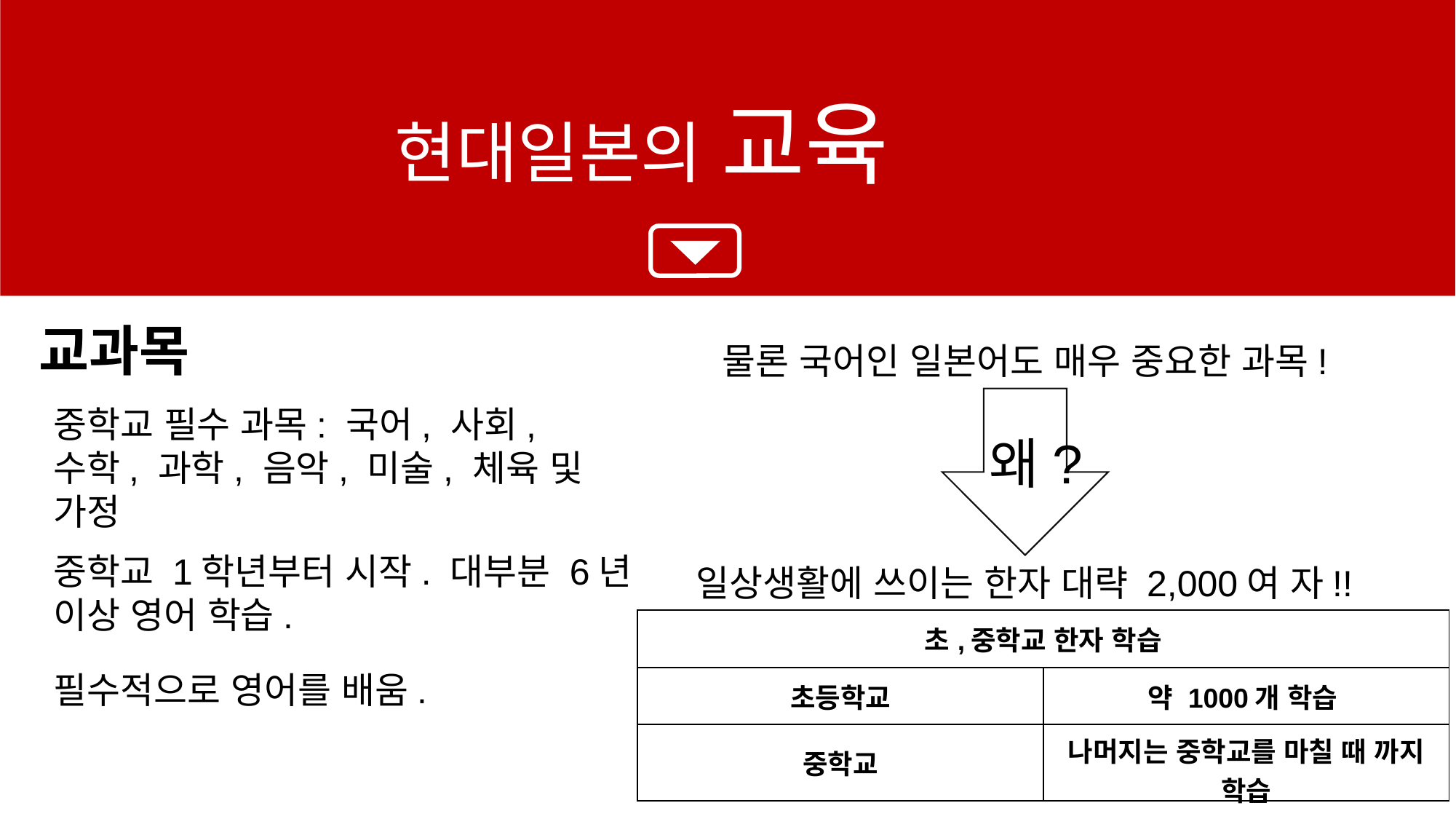

현대일본의 교육

교과목

물론 국어인 일본어도 매우 중요한 과목!

왜?
중학교 필수 과목: 국어, 사회, 수학, 과학, 음악, 미술, 체육 및 가정
중학교 1학년부터 시작. 대부분 6년 이상 영어 학습.
일상생활에 쓰이는 한자 대략 2,000여 자!!
| 초,중학교 한자 학습 |  |
| --- | --- |
| 초등학교 | 약 1000개 학습 |
| 중학교 | 나머지는 중학교를 마칠 때 까지 학습 |
필수적으로 영어를 배움.